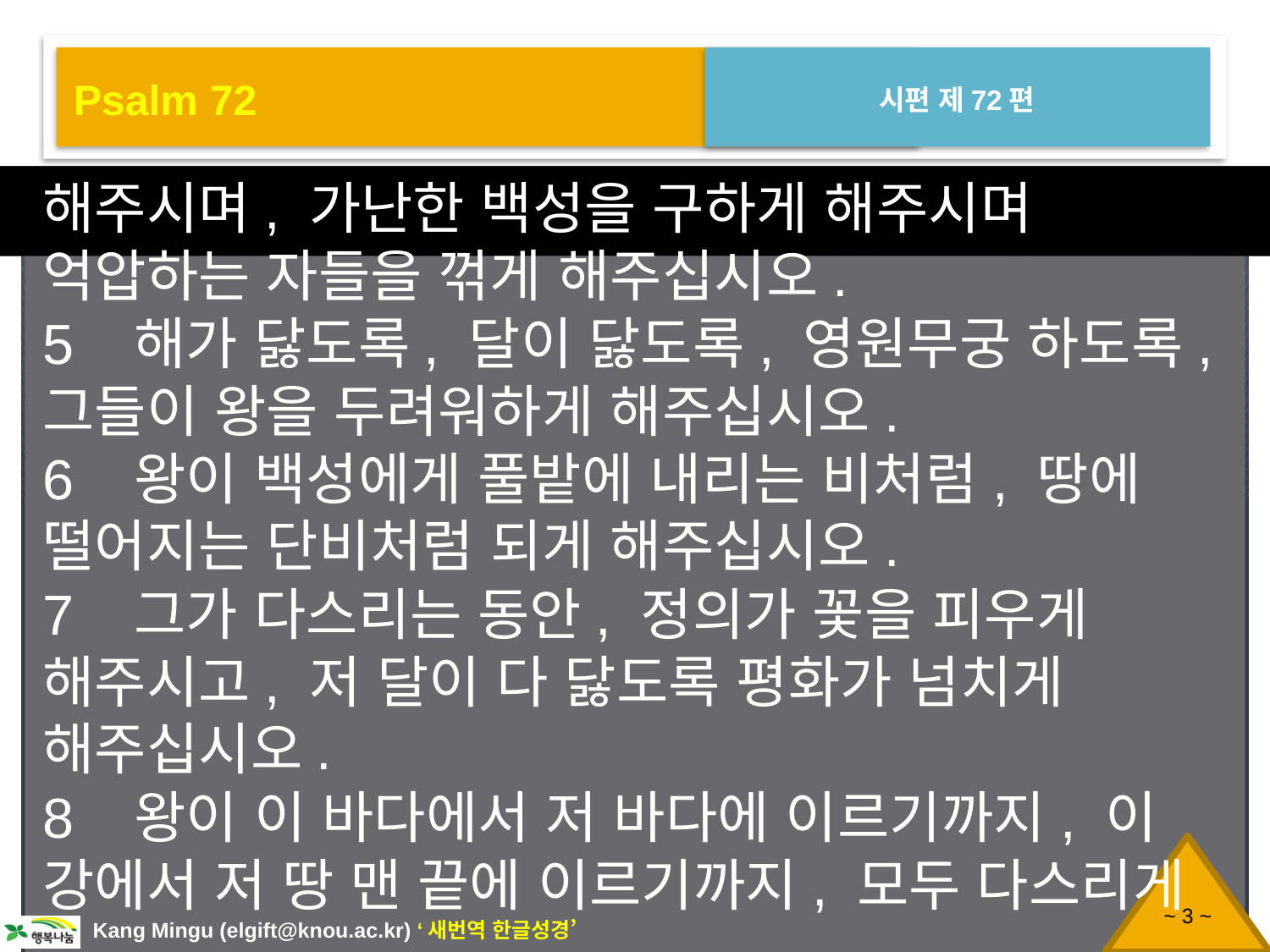

Psalm 72
시편 제72편
해주시며, 가난한 백성을 구하게 해주시며 억압하는 자들을 꺾게 해주십시오.
5   해가 닳도록, 달이 닳도록, 영원무궁 하도록, 그들이 왕을 두려워하게 해주십시오.
6   왕이 백성에게 풀밭에 내리는 비처럼, 땅에 떨어지는 단비처럼 되게 해주십시오.
7   그가 다스리는 동안, 정의가 꽃을 피우게 해주시고, 저 달이 다 닳도록 평화가 넘치게 해주십시오.
8   왕이 이 바다에서 저 바다에 이르기까지, 이 강에서 저 땅 맨 끝에 이르기까지, 모두 다스리게